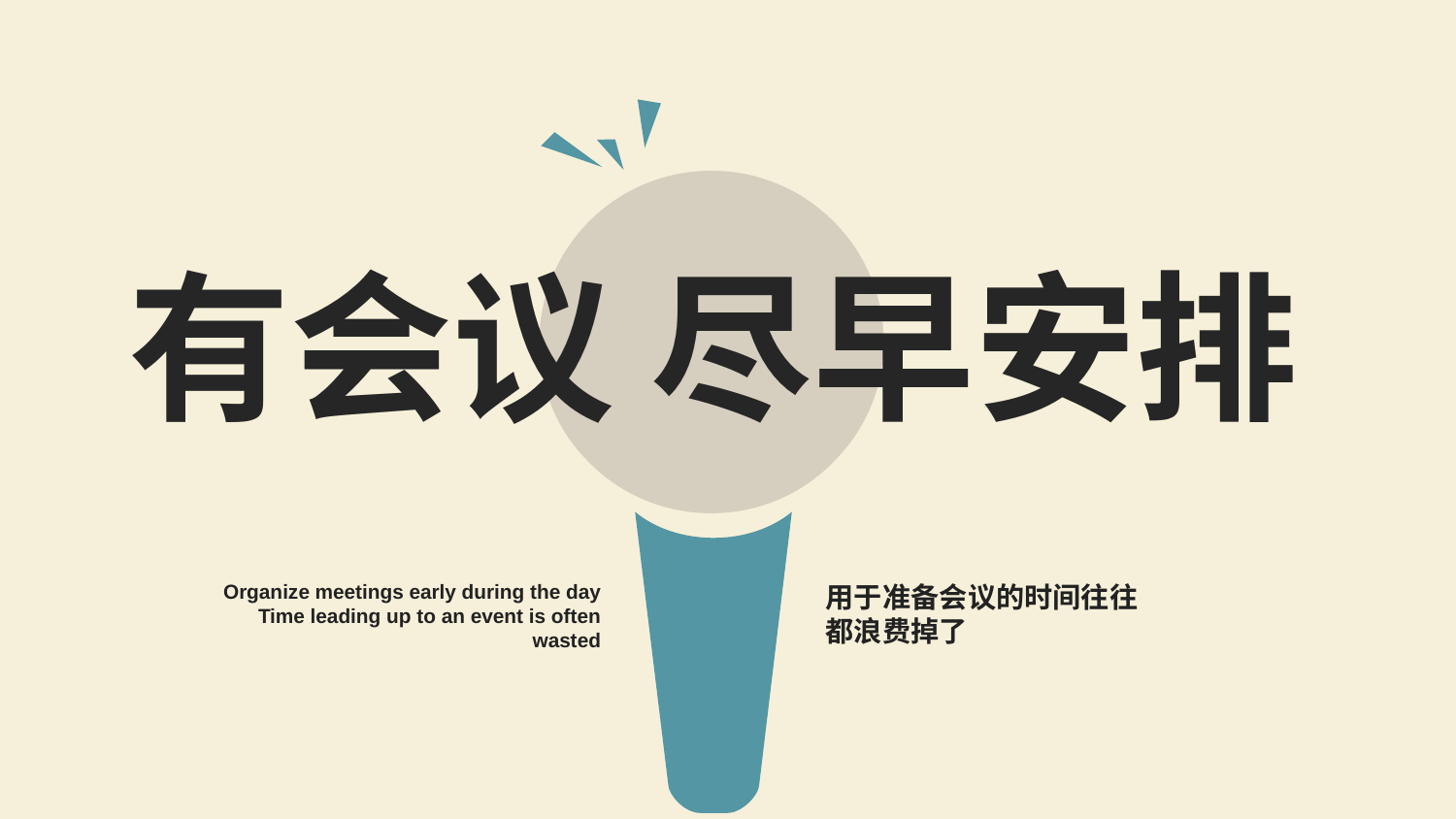

有会议 尽早安排
Organize meetings early during the day Time leading up to an event is often wasted
用于准备会议的时间往往都浪费掉了